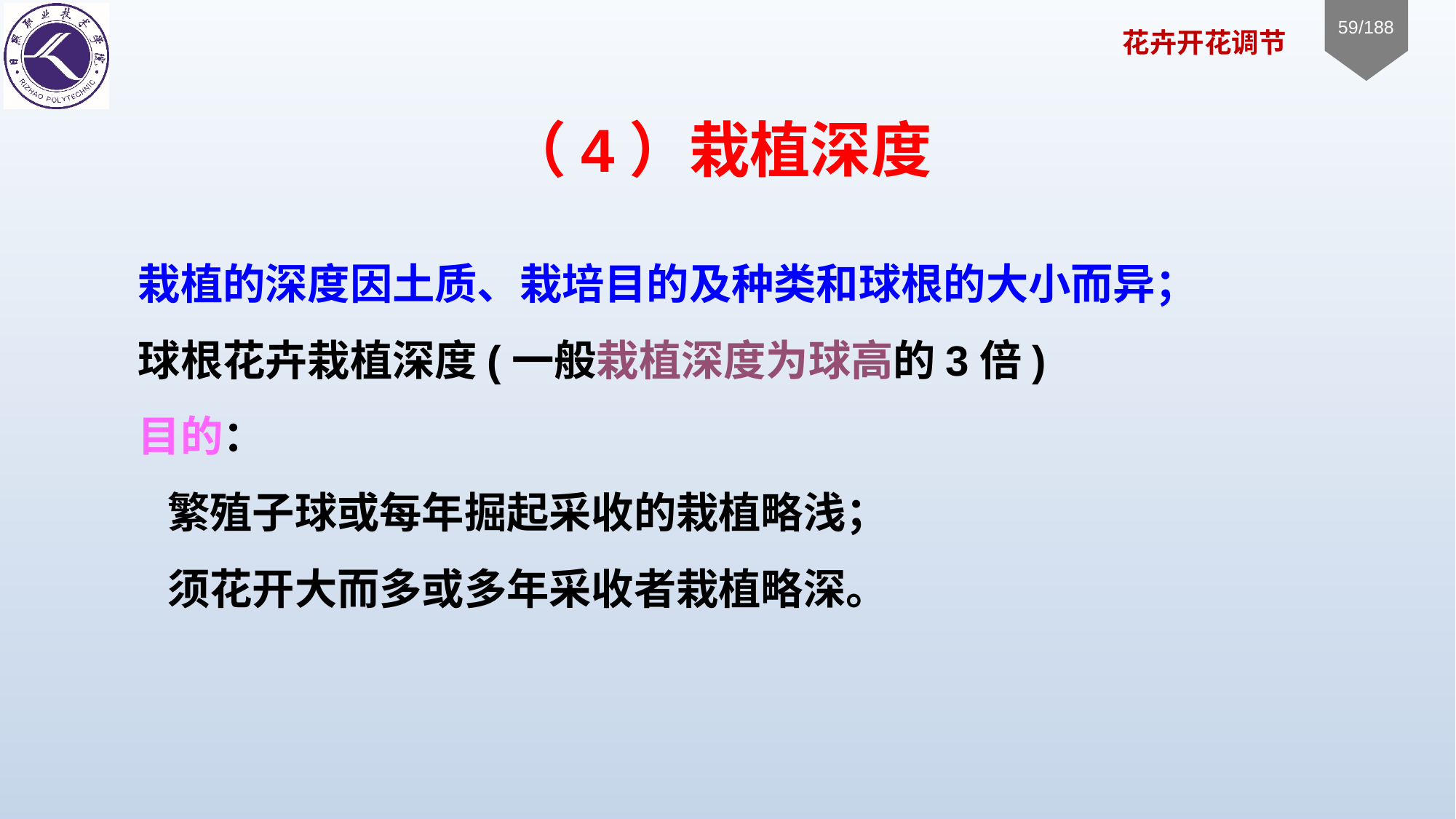

# （4）栽植深度
栽植的深度因土质、栽培目的及种类和球根的大小而异；
球根花卉栽植深度(一般栽植深度为球高的3倍)
目的：
  繁殖子球或每年掘起采收的栽植略浅；
  须花开大而多或多年采收者栽植略深。